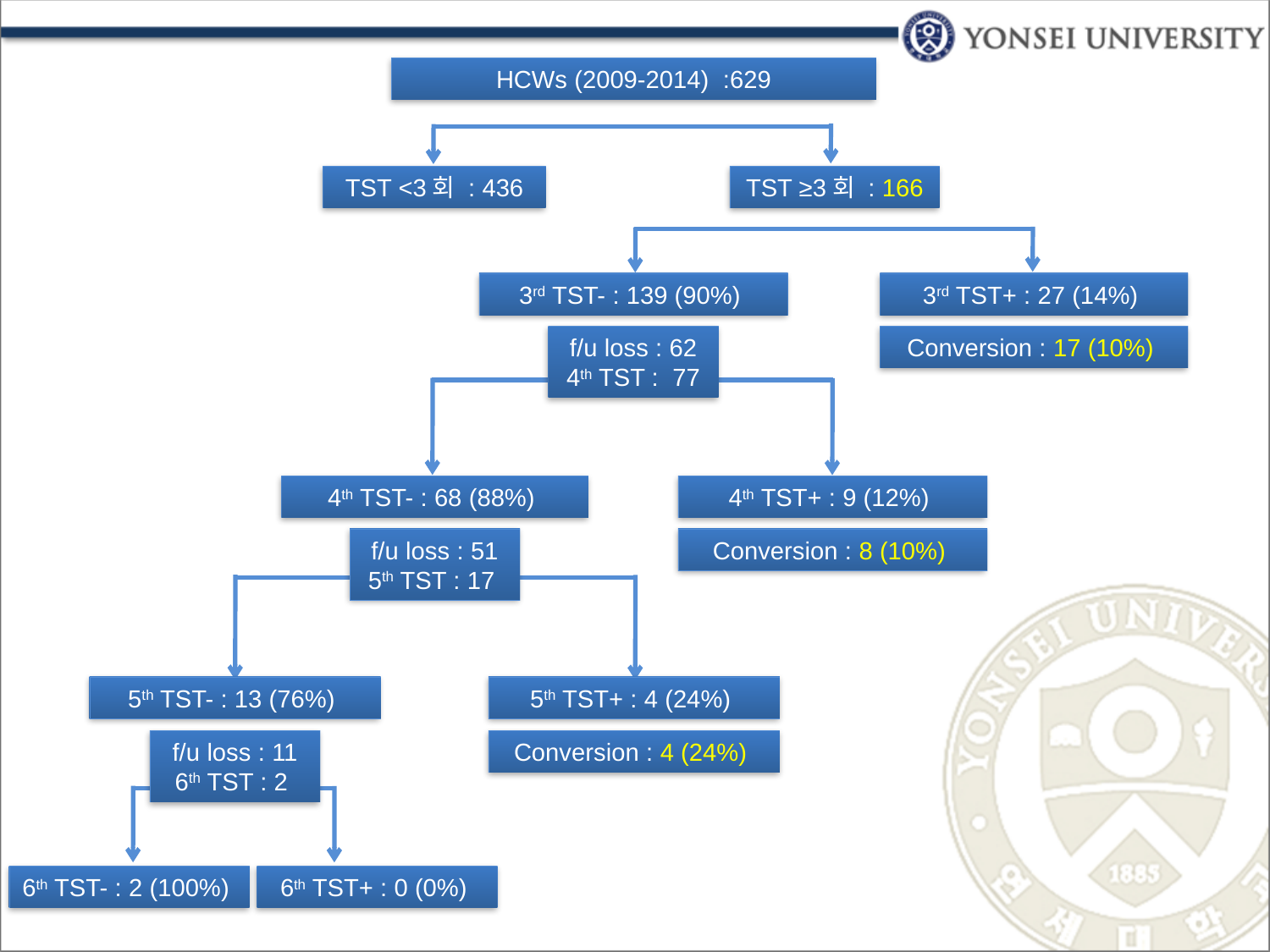

HCWs (2009-2014)  :629
TST <3회 : 436
TST ≥3회 : 166
3rd TST- : 139 (90%)
3rd TST+ : 27 (14%)
f/u loss : 62
4th TST :  77
Conversion : 17 (10%)
4th TST- : 68 (88%)
4th TST+ : 9 (12%)
f/u loss : 51
5th TST : 17
Conversion : 8 (10%)
5th TST- : 13 (76%)
5th TST+ : 4 (24%)
f/u loss : 11
6th TST : 2
Conversion : 4 (24%)
6th TST- : 2 (100%)
6th TST+ : 0 (0%)